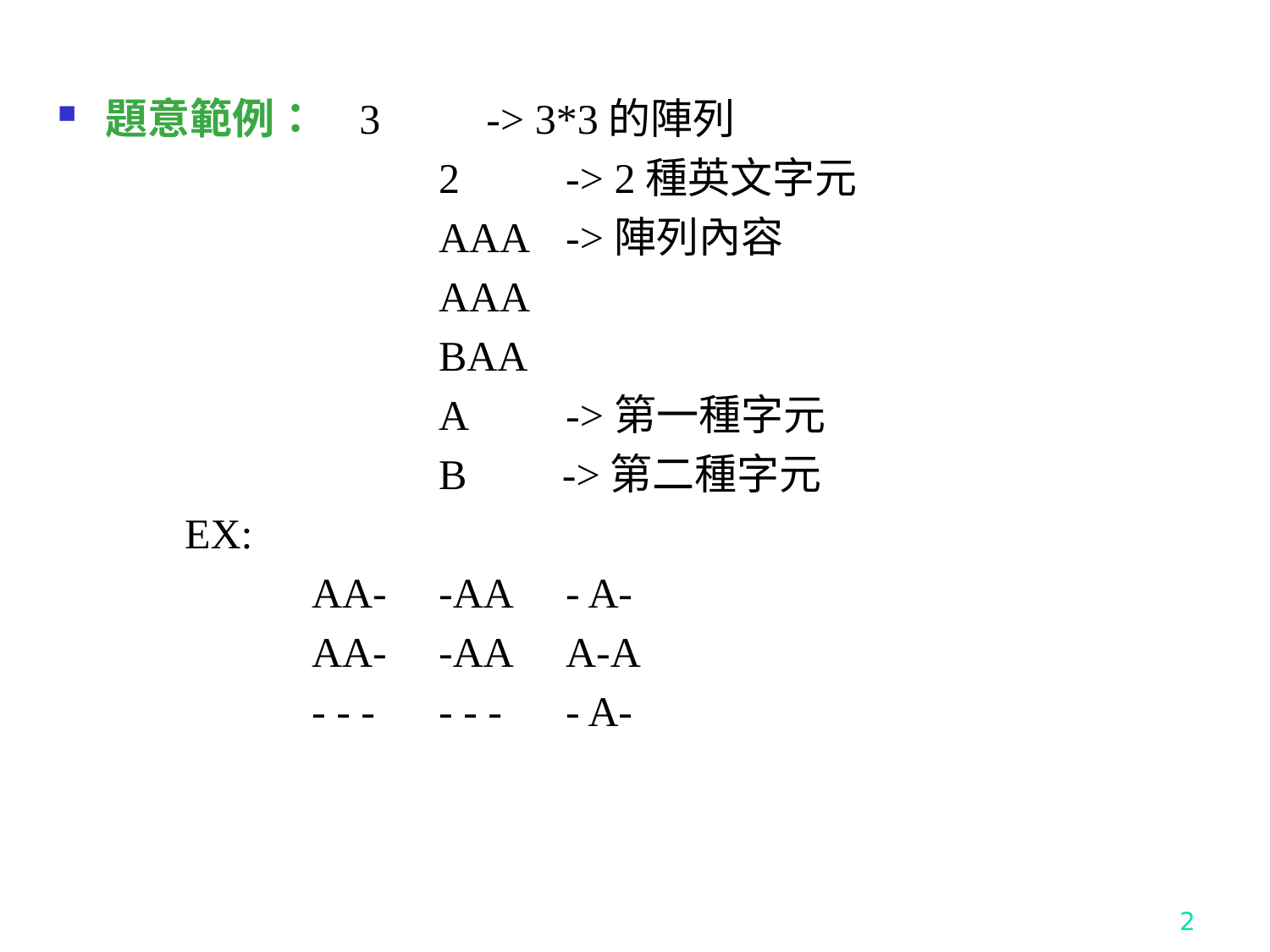

題意範例： 	3 	-> 3*3的陣列
			2	-> 2種英文字元
			AAA   	->陣列內容
			AAA
			BAA
			A	->第一種字元
			B         ->第二種字元
	EX:
		AA-	-AA	- A-
		AA-	-AA	A-A
		- - -	- - -	- A-
2